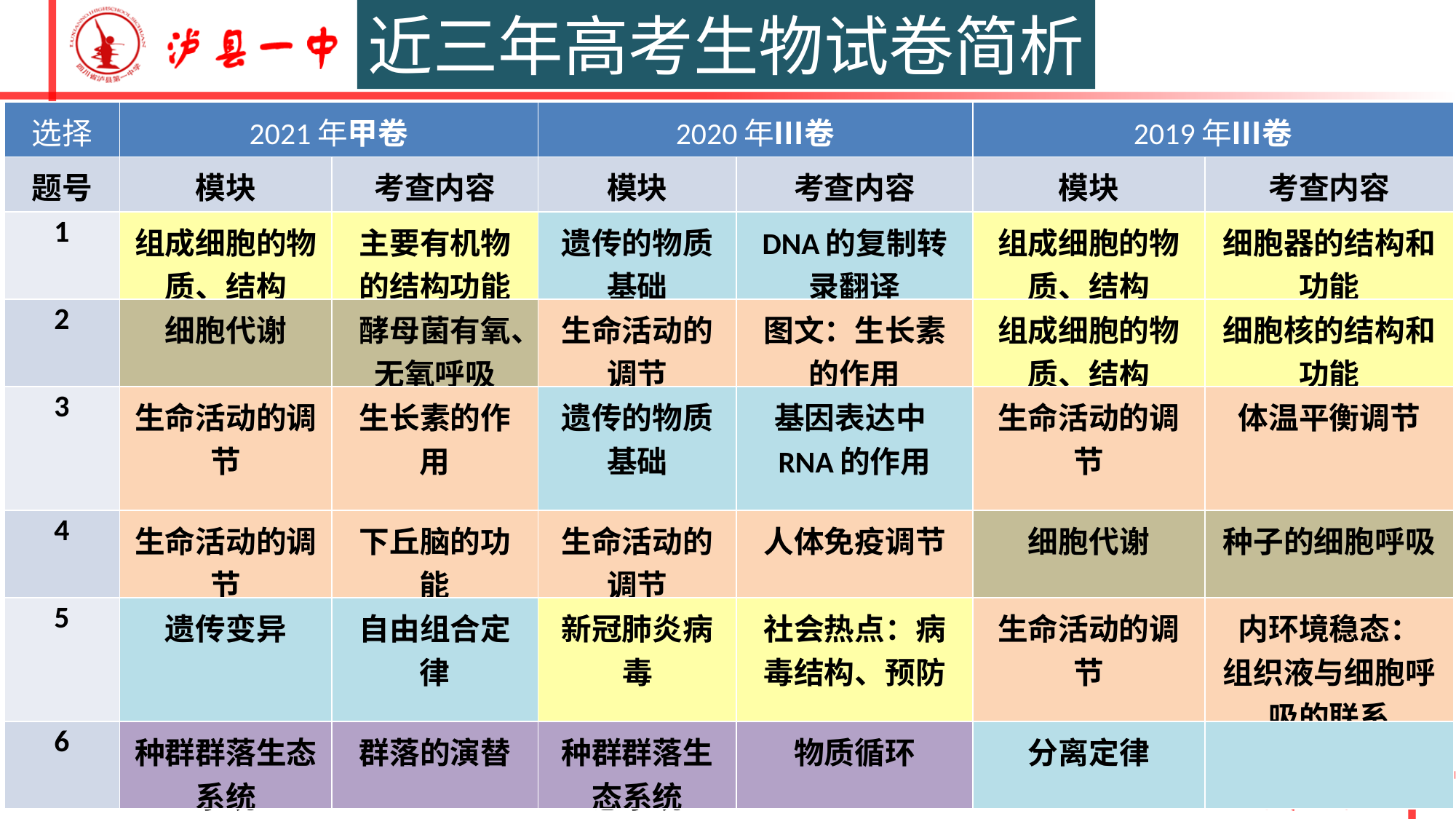

近三年高考生物试卷简析
| 选择 | 2021年甲卷 |  | 2020年Ⅲ卷 |  | 2019年Ⅲ卷 |  |
| --- | --- | --- | --- | --- | --- | --- |
| 题号 | 模块 | 考查内容 | 模块 | 考查内容 | 模块 | 考查内容 |
| 1 | 组成细胞的物质、结构 | 主要有机物的结构功能 | 遗传的物质基础 | DNA的复制转录翻译 | 组成细胞的物质、结构 | 细胞器的结构和功能 |
| 2 | 细胞代谢 | 酵母菌有氧、无氧呼吸 | 生命活动的调节 | 图文：生长素的作用 | 组成细胞的物质、结构 | 细胞核的结构和功能 |
| 3 | 生命活动的调节 | 生长素的作用 | 遗传的物质基础 | 基因表达中RNA的作用 | 生命活动的调节 | 体温平衡调节 |
| 4 | 生命活动的调节 | 下丘脑的功能 | 生命活动的调节 | 人体免疫调节 | 细胞代谢 | 种子的细胞呼吸 |
| 5 | 遗传变异 | 自由组合定律 | 新冠肺炎病毒 | 社会热点：病毒结构、预防 | 生命活动的调节 | 内环境稳态： 组织液与细胞呼吸的联系 |
| 6 | 种群群落生态系统 | 群落的演替 | 种群群落生态系统 | 物质循环 | 分离定律 |  |